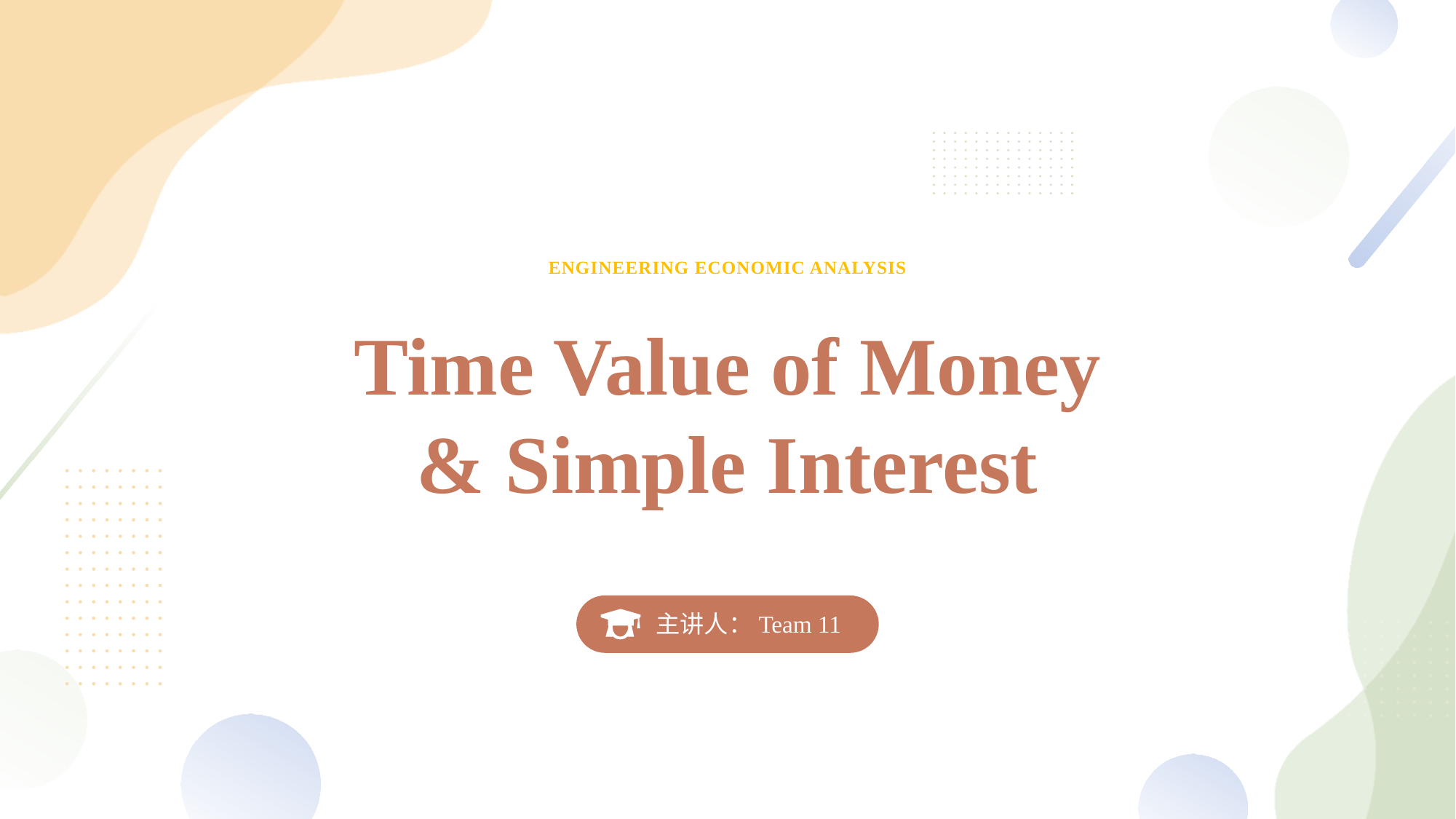

ENGINEERING ECONOMIC ANALYSIS
Time Value of Money
& Simple Interest

主讲人：Team 11